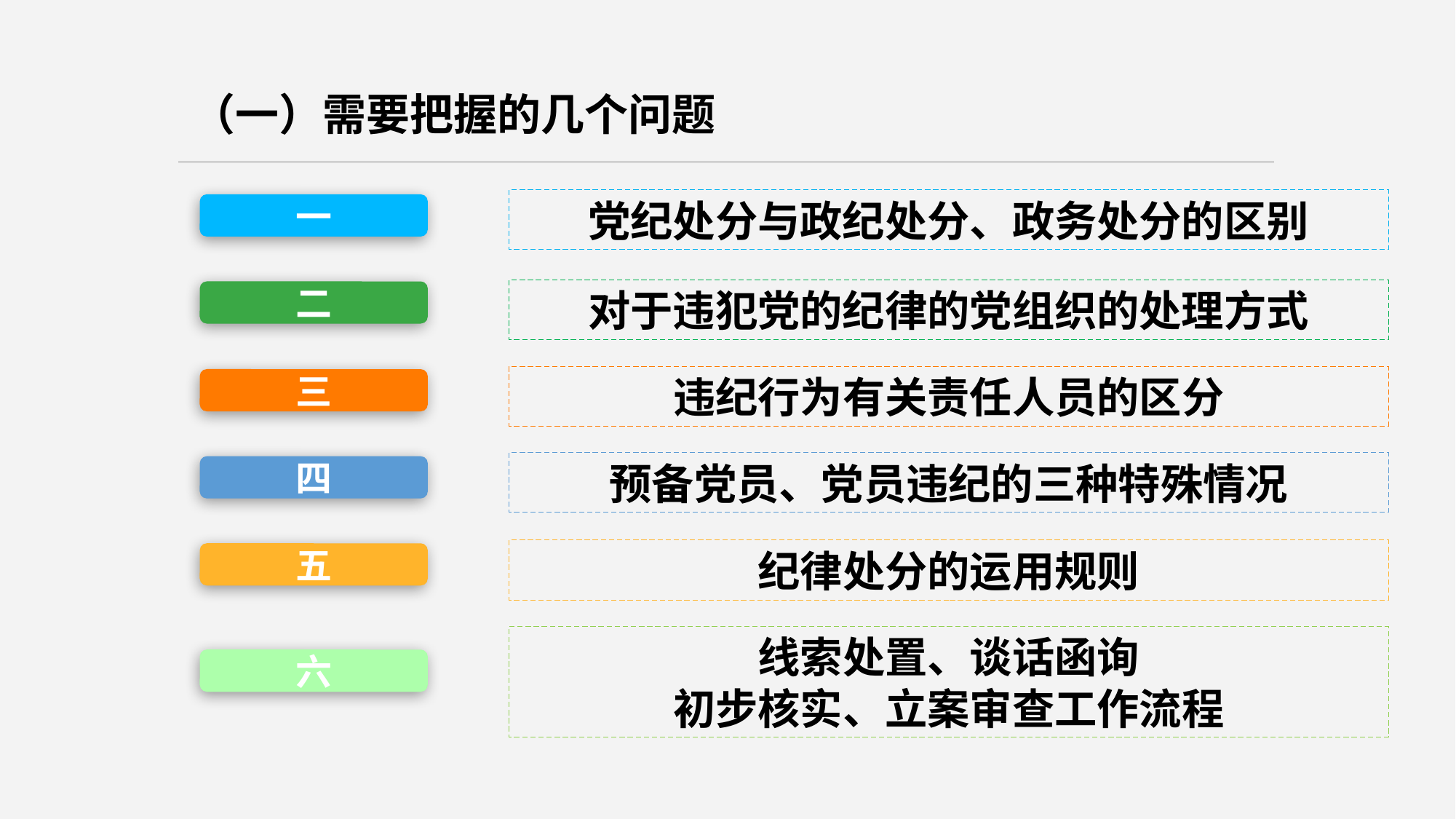

（一）需要把握的几个问题
党纪处分与政纪处分、政务处分的区别
一
对于违犯党的纪律的党组织的处理方式
二
违纪行为有关责任人员的区分
三
预备党员、党员违纪的三种特殊情况
四
纪律处分的运用规则
五
线索处置、谈话函询
初步核实、立案审查工作流程
六